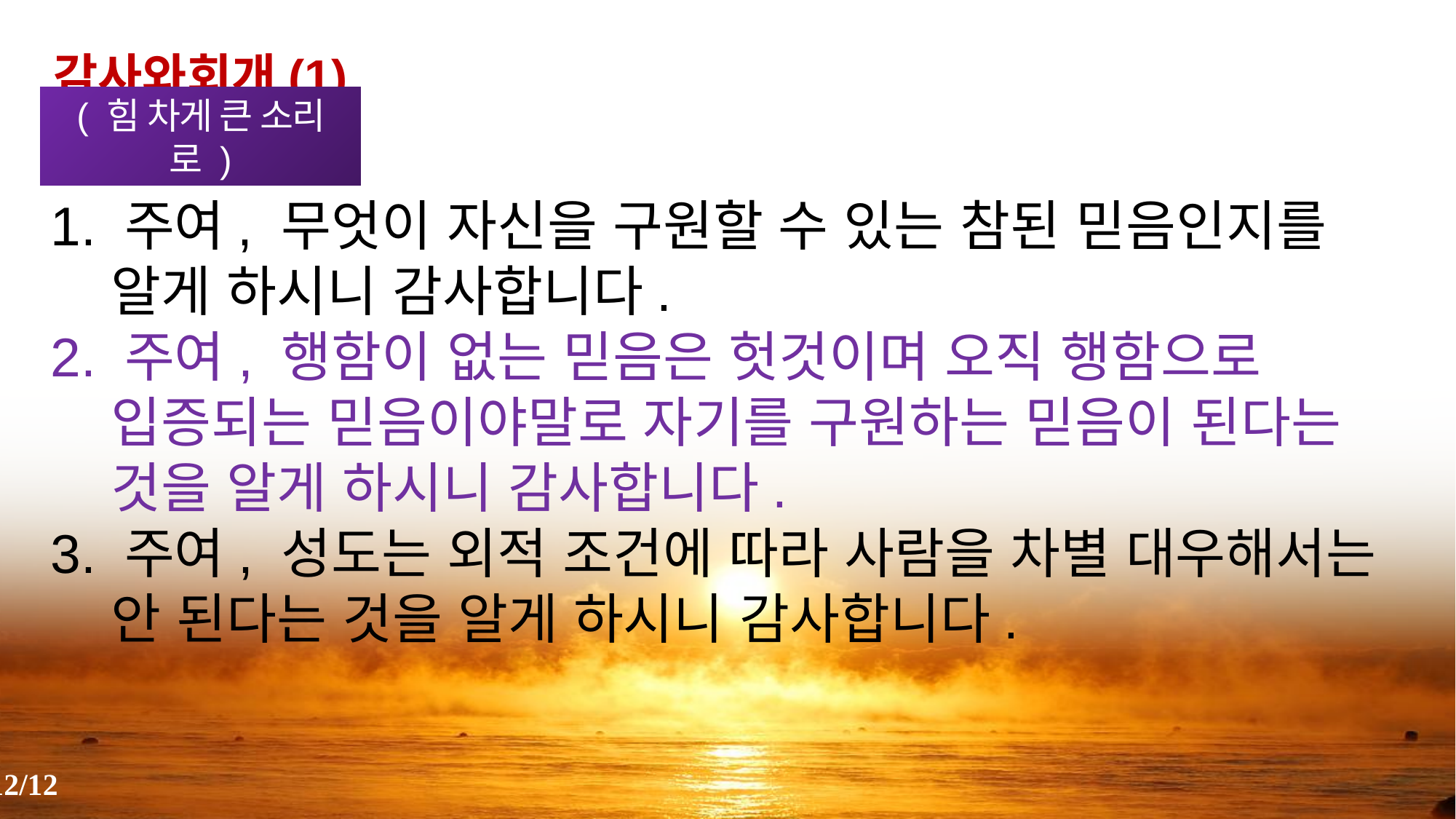

감사와회개(1)

( 힘 차게 큰 소리로 )
1. 주여, 무엇이 자신을 구원할 수 있는 참된 믿음인지를 알게 하시니 감사합니다.
2. 주여, 행함이 없는 믿음은 헛것이며 오직 행함으로 입증되는 믿음이야말로 자기를 구원하는 믿음이 된다는 것을 알게 하시니 감사합니다.
3. 주여, 성도는 외적 조건에 따라 사람을 차별 대우해서는 안 된다는 것을 알게 하시니 감사합니다.